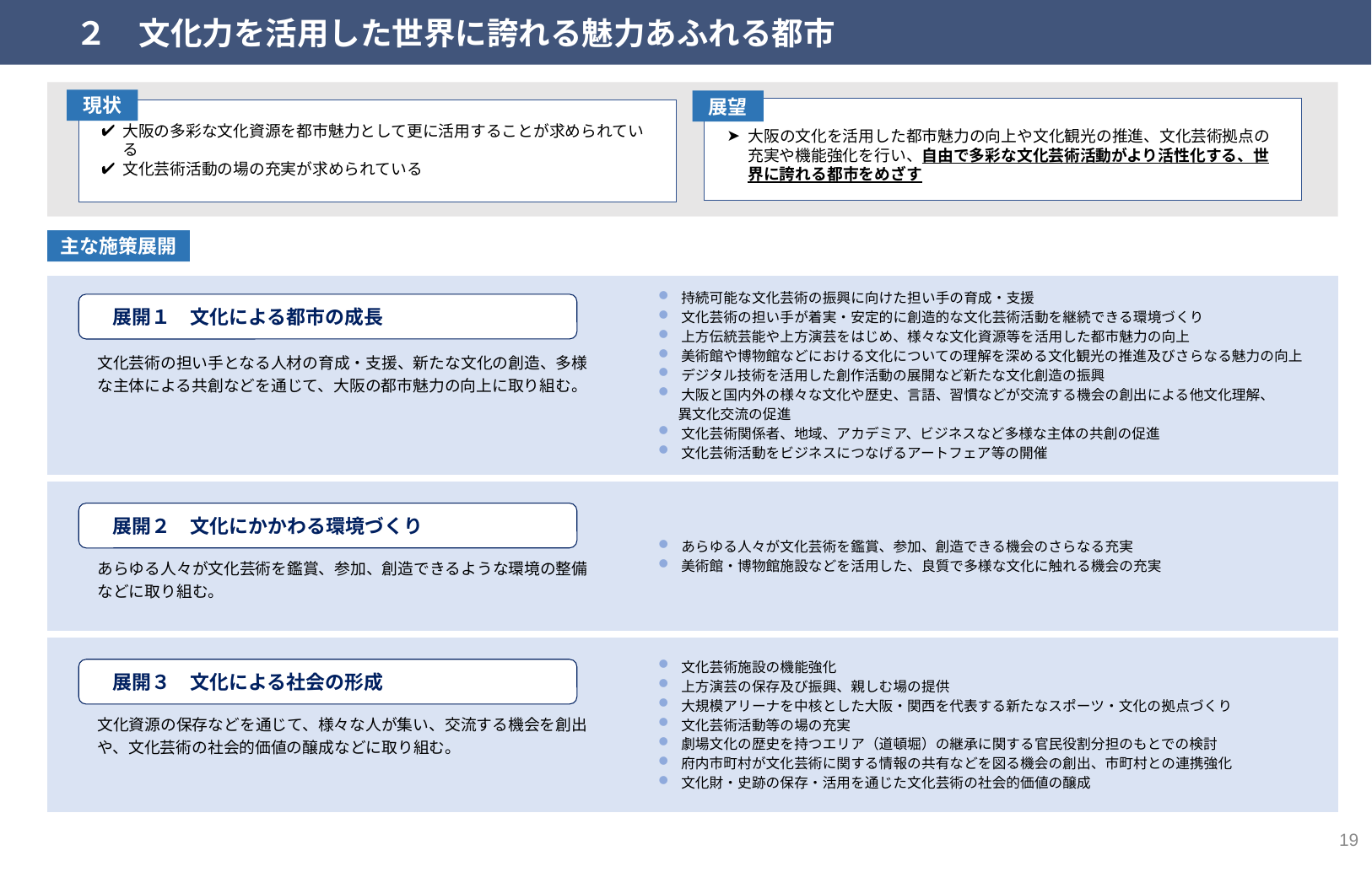

２　文化力を活用した世界に誇れる魅力あふれる都市

現状
展望

大阪の多彩な文化資源を都市魅力として更に活用することが求められている
文化芸術活動の場の充実が求められている
大阪の文化を活用した都市魅力の向上や文化観光の推進、文化芸術拠点の充実や機能強化を行い、自由で多彩な文化芸術活動がより活性化する、世界に誇れる都市をめざす
主な施策展開
| 文化芸術の担い手となる人材の育成・支援、新たな文化の創造、多様な主体による共創などを通じて、大阪の都市魅力の向上に取り組む。 | 持続可能な文化芸術の振興に向けた担い手の育成・支援 文化芸術の担い手が着実・安定的に創造的な文化芸術活動を継続できる環境づくり 上方伝統芸能や上方演芸をはじめ、様々な文化資源等を活用した都市魅力の向上 美術館や博物館などにおける文化についての理解を深める文化観光の推進及びさらなる魅力の向上 デジタル技術を活用した創作活動の展開など新たな文化創造の振興 大阪と国内外の様々な文化や歴史、言語、習慣などが交流する機会の創出による他文化理解、 異文化交流の促進 文化芸術関係者、地域、アカデミア、ビジネスなど多様な主体の共創の促進 文化芸術活動をビジネスにつなげるアートフェア等の開催 |
| --- | --- |
|  |  |
| あらゆる人々が文化芸術を鑑賞、参加、創造できるような環境の整備などに取り組む。 | あらゆる人々が文化芸術を鑑賞、参加、創造できる機会のさらなる充実 美術館・博物館施設などを活用した、良質で多様な文化に触れる機会の充実 |
|  |  |
| 文化資源の保存などを通じて、様々な人が集い、交流する機会を創出や、文化芸術の社会的価値の醸成などに取り組む。 | 文化芸術施設の機能強化 上方演芸の保存及び振興、親しむ場の提供 大規模アリーナを中核とした大阪・関西を代表する新たなスポーツ・文化の拠点づくり 文化芸術活動等の場の充実 劇場文化の歴史を持つエリア（道頓堀）の継承に関する官民役割分担のもとでの検討 府内市町村が文化芸術に関する情報の共有などを図る機会の創出、市町村との連携強化 文化財・史跡の保存・活用を通じた文化芸術の社会的価値の醸成 |
　展開１　文化による都市の成長
　展開２　文化にかかわる環境づくり
　展開３　文化による社会の形成
19